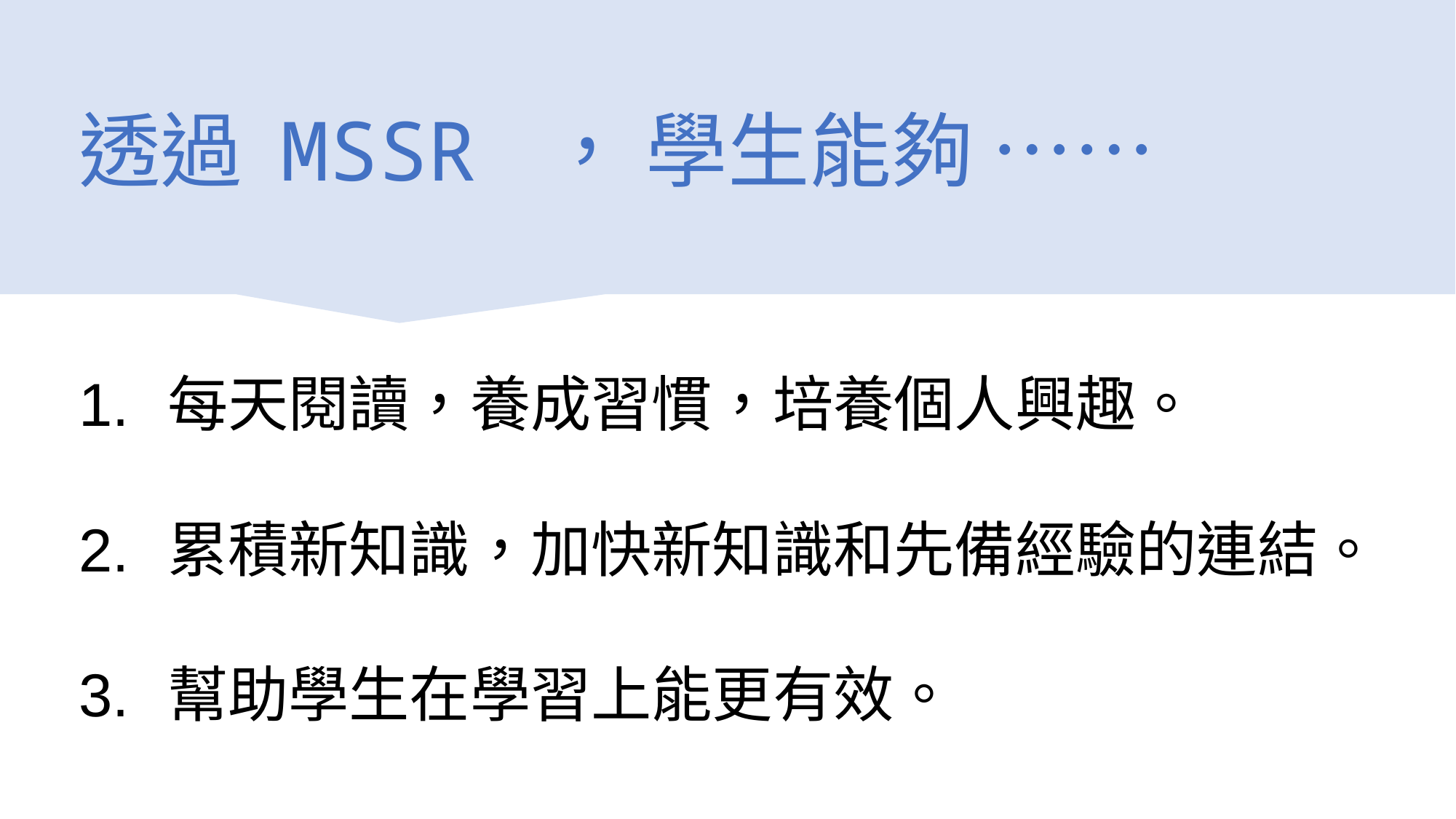

# 透過 MSSR ， 學生能夠 ……
每天閱讀，養成習慣，培養個人興趣。
累積新知識，加快新知識和先備經驗的連結。
幫助學生在學習上能更有效。